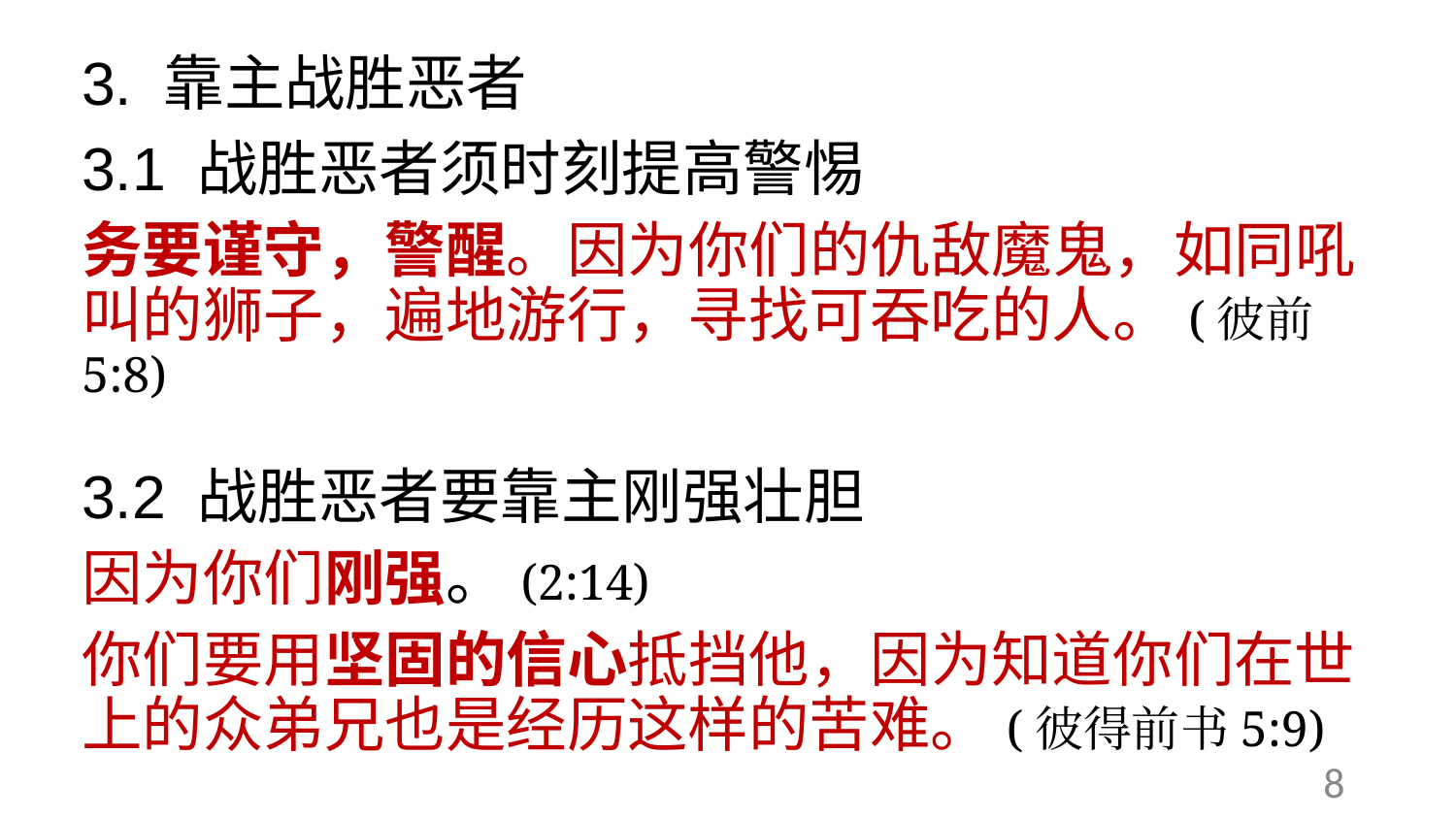

# 3. 靠主战胜恶者
3.1 战胜恶者须时刻提高警惕
务要谨守，警醒。因为你们的仇敌魔鬼，如同吼叫的狮子，遍地游行，寻找可吞吃的人。(彼前5:8)

3.2 战胜恶者要靠主刚强壮胆
因为你们刚强。(2:14)
你们要用坚固的信心抵挡他，因为知道你们在世上的众弟兄也是经历这样的苦难。(彼得前书5:9)
8